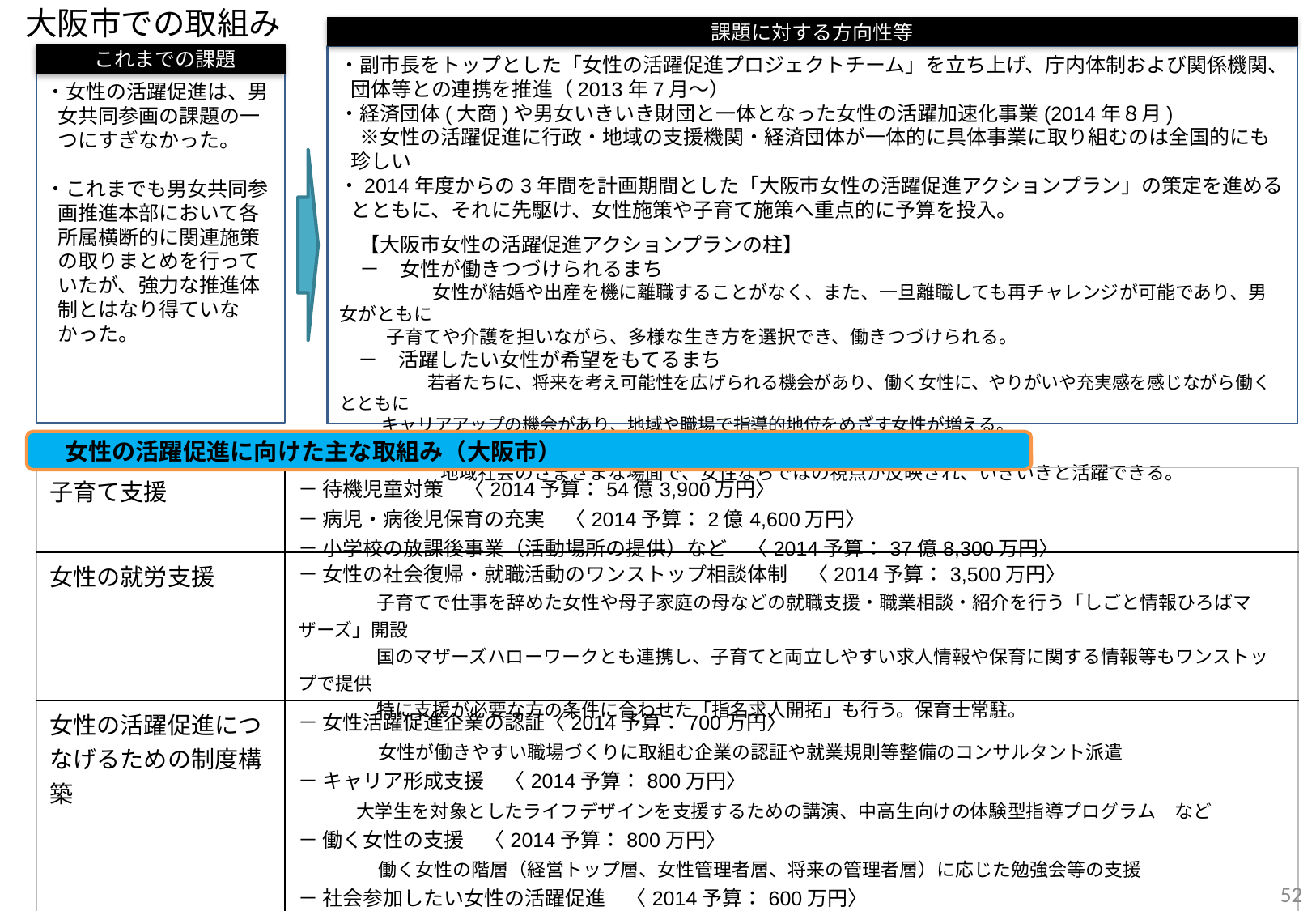

大阪市での取組み
課題に対する方向性等
 これまでの課題
・副市長をトップとした「女性の活躍促進プロジェクトチーム」を立ち上げ、庁内体制および関係機関、団体等との連携を推進（2013年7月～）
・経済団体(大商)や男女いきいき財団と一体となった女性の活躍加速化事業(2014年８月)
　※女性の活躍促進に行政・地域の支援機関・経済団体が一体的に具体事業に取り組むのは全国的にも珍しい
・2014年度からの3年間を計画期間とした「大阪市女性の活躍促進アクションプラン」の策定を進めるとともに、それに先駆け、女性施策や子育て施策へ重点的に予算を投入。
　【大阪市女性の活躍促進アクションプランの柱】
　－　女性が働きつづけられるまち
　　　　　女性が結婚や出産を機に離職することがなく、また、一旦離職しても再チャレンジが可能であり、男女がともに
          子育てや介護を担いながら、多様な生き方を選択でき、働きつづけられる。
　－　活躍したい女性が希望をもてるまち
　　　　　若者たちに、将来を考え可能性を広げられる機会があり、働く女性に、やりがいや充実感を感じながら働くとともに
          キャリアアップの機会があり、地域や職場で指導的地位をめざす女性が増える。
　－　地域で女性がいきいきと輝いているまち
　　　　　地域社会のさまざまな場面で、女性ならではの視点が反映され、いきいきと活躍できる。

・女性の活躍促進は、男女共同参画の課題の一つにすぎなかった。

・これまでも男女共同参画推進本部において各所属横断的に関連施策の取りまとめを行っていたが、強力な推進体制とはなり得ていなかった。

　女性の活躍促進に向けた主な取組み（大阪市）
| 子育て支援 | － 待機児童対策　〈2014予算：54億3,900万円〉 － 病児・病後児保育の充実　〈2014予算：2億4,600万円〉 － 小学校の放課後事業（活動場所の提供）など　〈2014予算：37億8,300万円〉 |
| --- | --- |
| 女性の就労支援 | － 女性の社会復帰・就職活動のワンストップ相談体制　〈2014予算：3,500万円〉 　　　　 子育てで仕事を辞めた女性や母子家庭の母などの就職支援・職業相談・紹介を行う「しごと情報ひろばマザーズ」開設 　　　 　国のマザーズハローワークとも連携し、子育てと両立しやすい求人情報や保育に関する情報等もワンストップで提供 　　　　 特に支援が必要な方の条件に合わせた「指名求人開拓」も行う。保育士常駐。 |
| 女性の活躍促進につなげるための制度構築 | － 女性活躍促進企業の認証〈2014予算：700万円〉 　　　　女性が働きやすい職場づくりに取組む企業の認証や就業規則等整備のコンサルタント派遣 － キャリア形成支援　〈2014予算：800万円〉 　　 大学生を対象としたライフデザインを支援するための講演、中高生向けの体験型指導プログラム　など － 働く女性の支援　〈2014予算：800万円〉 　　　　働く女性の階層（経営トップ層、女性管理者層、将来の管理者層）に応じた勉強会等の支援 － 社会参加したい女性の活躍促進　〈2014予算：600万円〉 　　　　身近な社会で活躍する女性の活動紹介や支援、NPO等との交流会 － 情報発信　〈2014予算：500万円〉 　　　　企業の取組み、地域で活躍する女性の紹介などの見える化 |
52